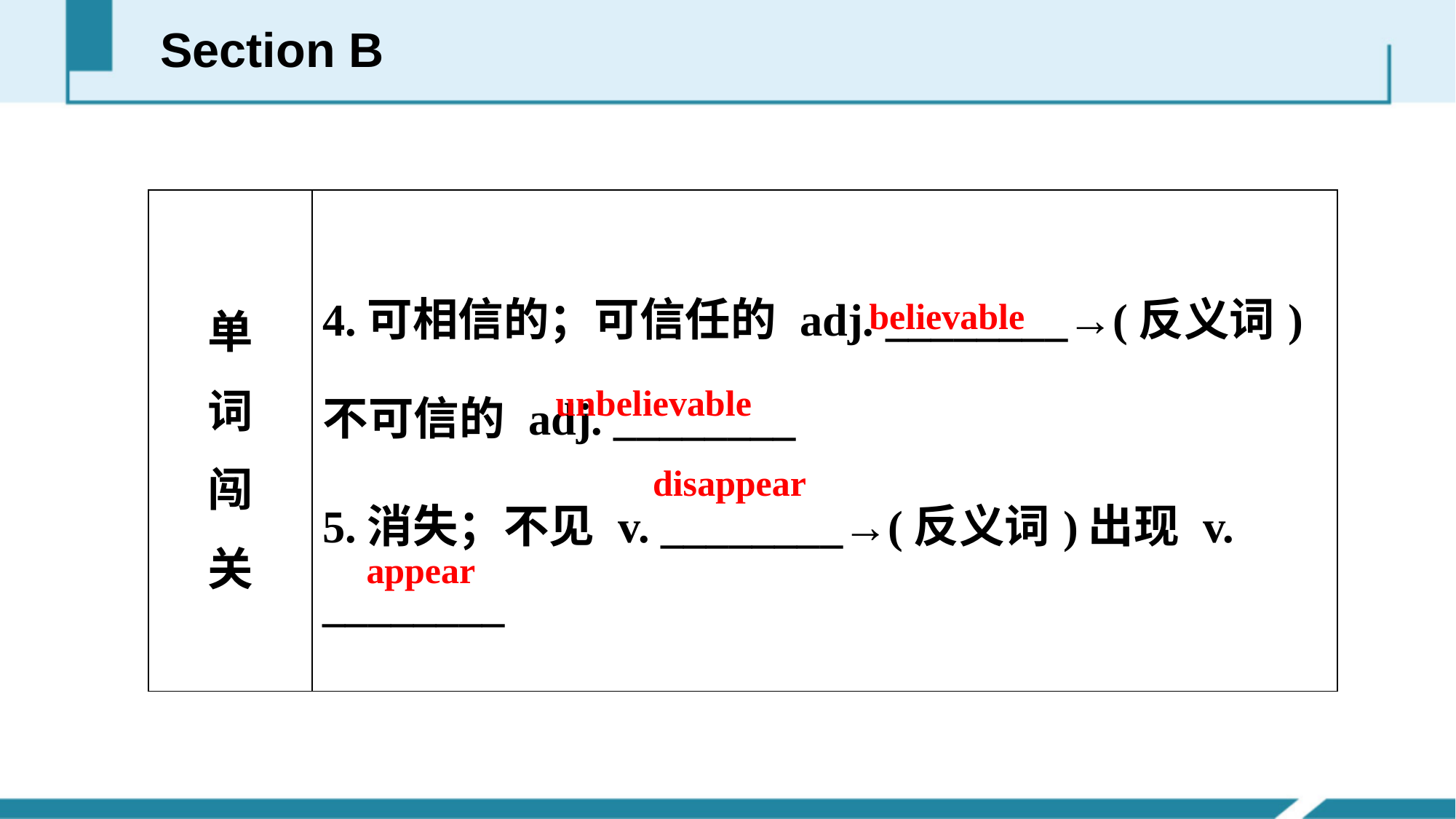

Section B
| 单 词 闯 关 | 4.可相信的；可信任的 adj. \_\_\_\_\_\_\_\_→(反义词)不可信的 adj. \_\_\_\_\_\_\_\_ 5.消失；不见 v. \_\_\_\_\_\_\_\_→(反义词)出现 v. \_\_\_\_\_\_\_\_ |
| --- | --- |
believable

unbelievable
disappear
appear